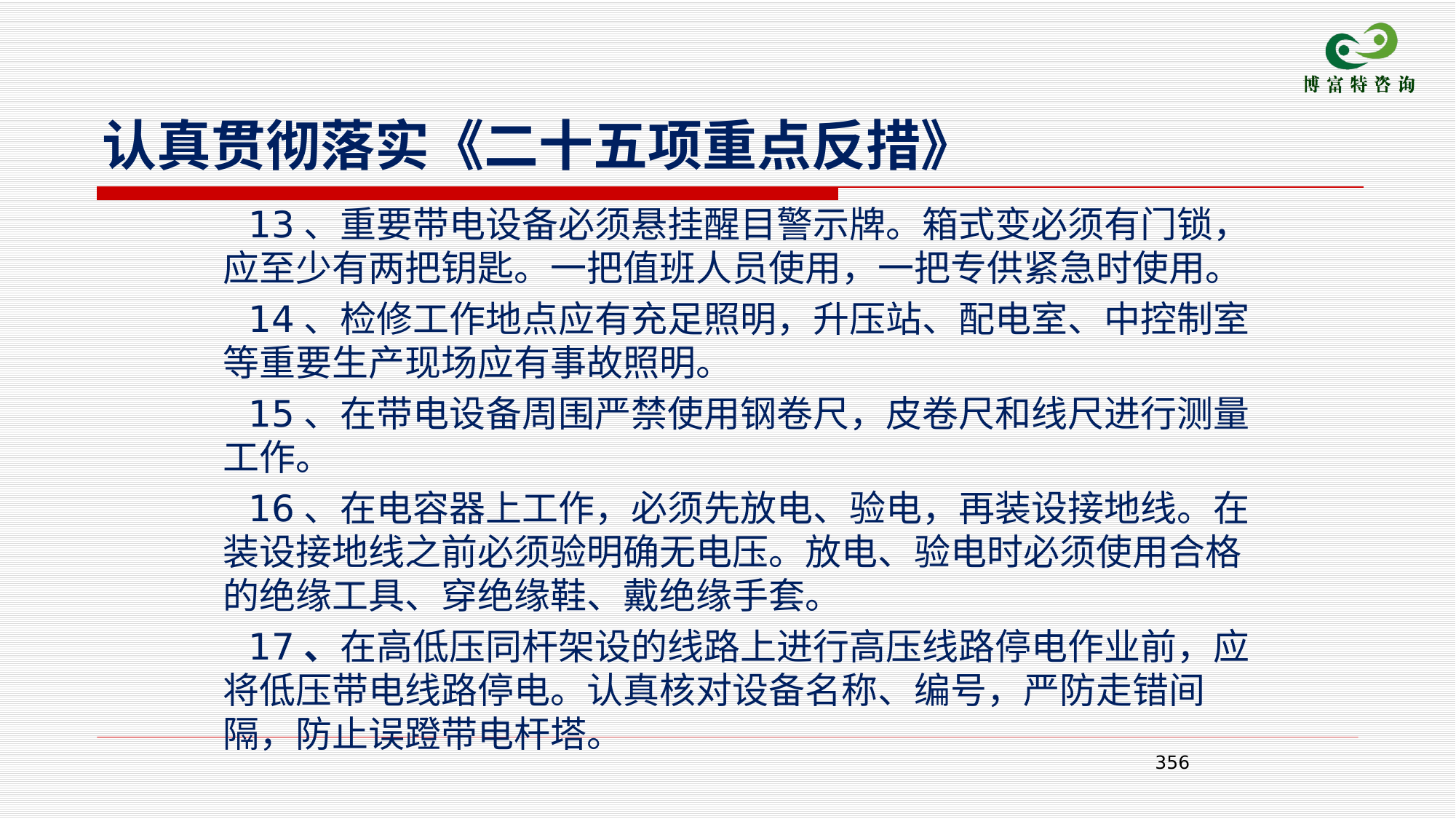

认真贯彻落实《二十五项重点反措》
       13、重要带电设备必须悬挂醒目警示牌。箱式变必须有门锁，应至少有两把钥匙。一把值班人员使用，一把专供紧急时使用。
       14、检修工作地点应有充足照明，升压站、配电室、中控制室等重要生产现场应有事故照明。
       15、在带电设备周围严禁使用钢卷尺，皮卷尺和线尺进行测量工作。
       16、在电容器上工作，必须先放电、验电，再装设接地线。在装设接地线之前必须验明确无电压。放电、验电时必须使用合格的绝缘工具、穿绝缘鞋、戴绝缘手套。
       17、在高低压同杆架设的线路上进行高压线路停电作业前，应将低压带电线路停电。认真核对设备名称、编号，严防走错间隔，防止误蹬带电杆塔。

356